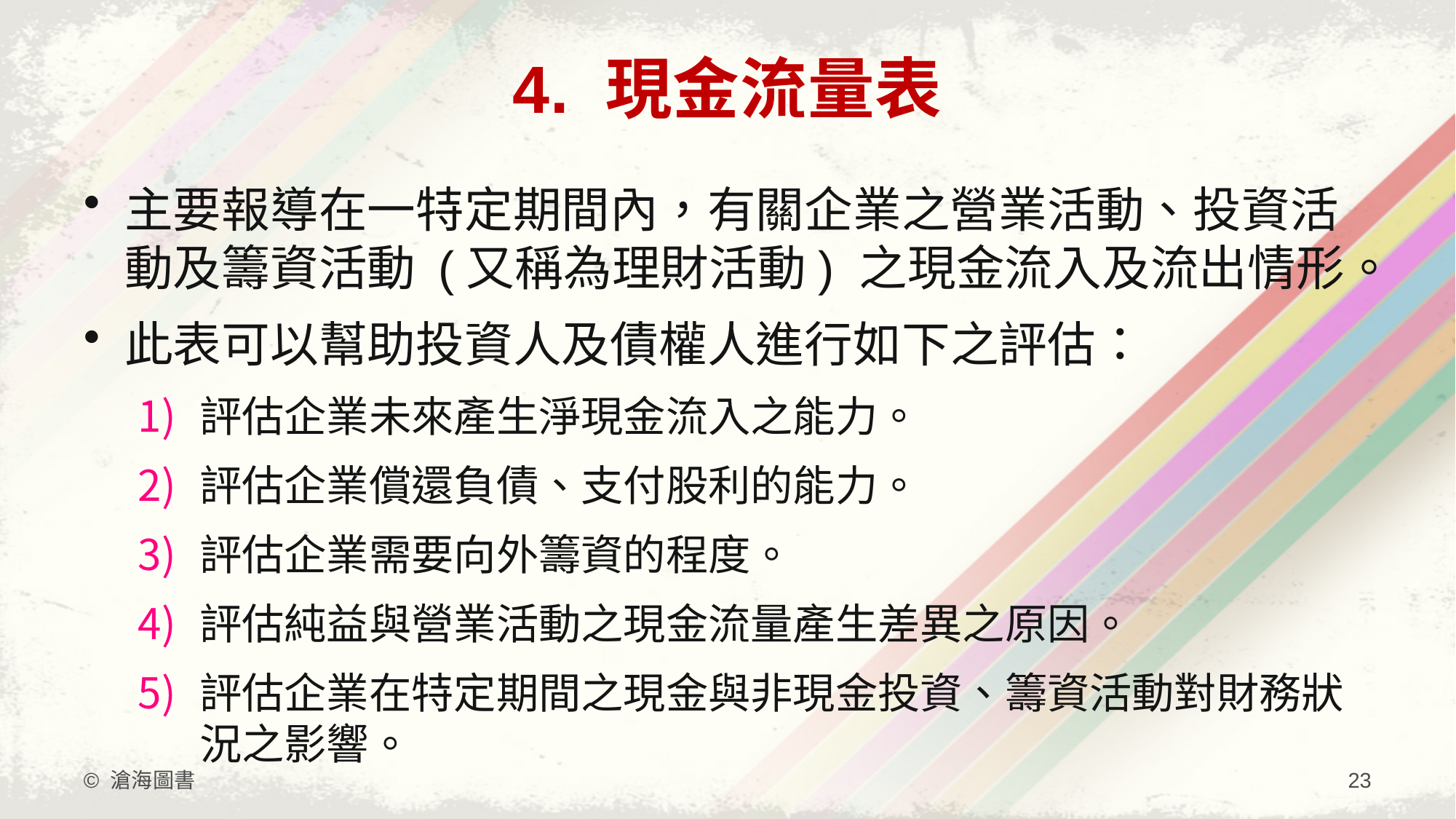

# 4. 現金流量表
主要報導在一特定期間內，有關企業之營業活動、投資活動及籌資活動 (又稱為理財活動) 之現金流入及流出情形。
此表可以幫助投資人及債權人進行如下之評估：
評估企業未來產生淨現金流入之能力。
評估企業償還負債、支付股利的能力。
評估企業需要向外籌資的程度。
評估純益與營業活動之現金流量產生差異之原因。
評估企業在特定期間之現金與非現金投資、籌資活動對財務狀況之影響。

© 滄海圖書
23